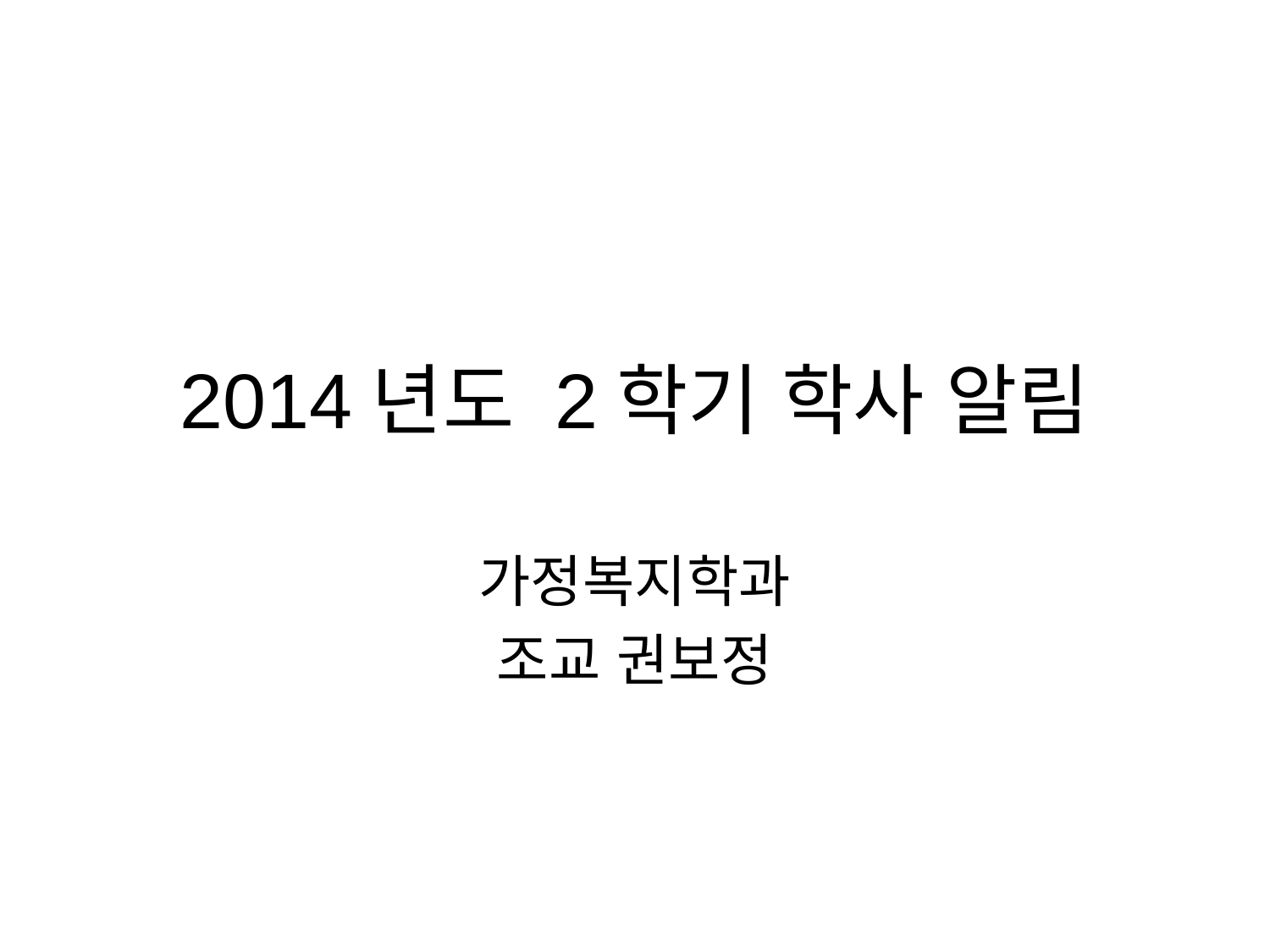

# 2014년도 2학기 학사 알림
가정복지학과
조교 권보정